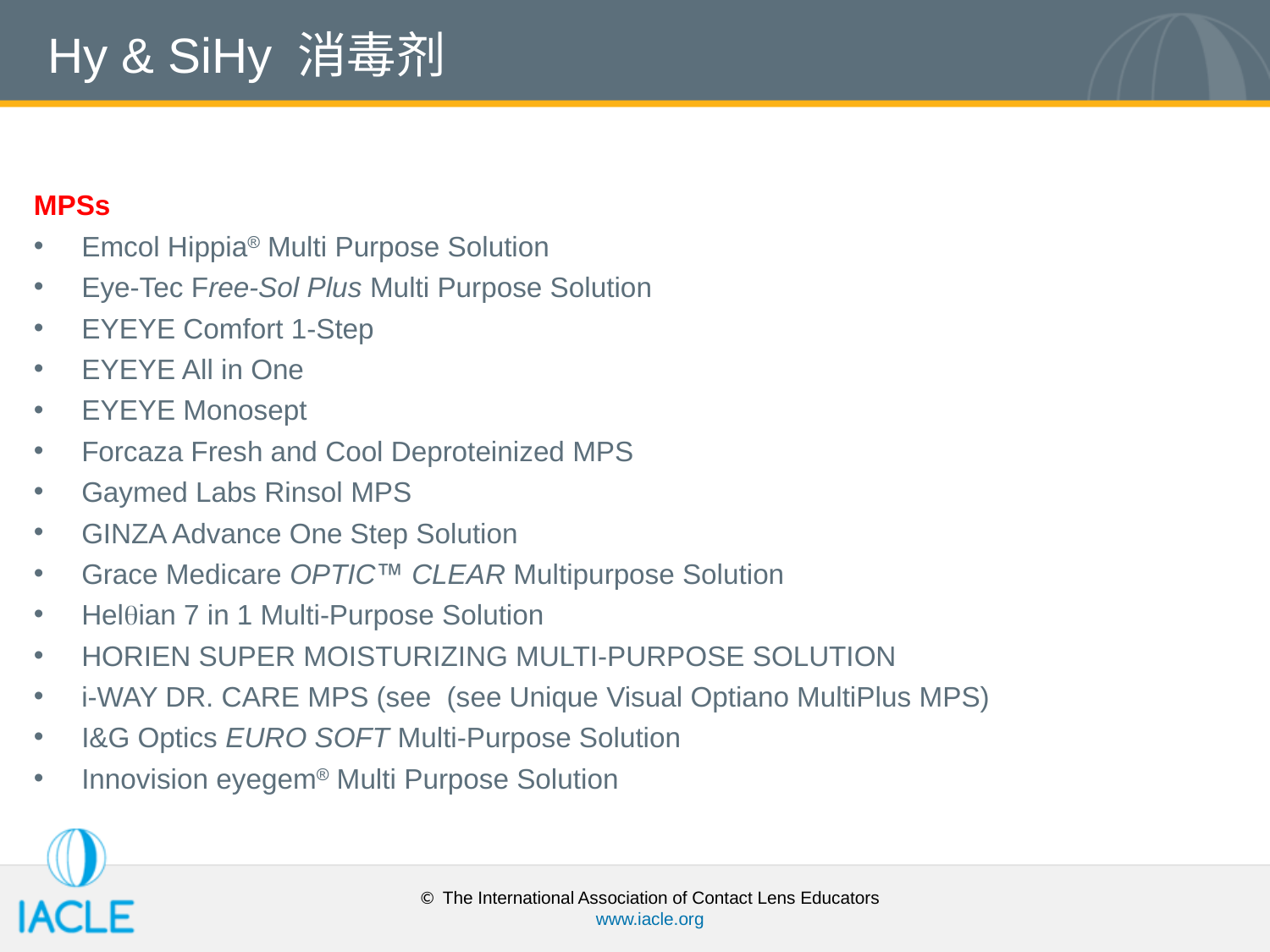

# Hy & SiHy 消毒剂
MPSs
Emcol Hippia® Multi Purpose Solution
Eye-Tec Free-Sol Plus Multi Purpose Solution
EYEYE Comfort 1-Step
EYEYE All in One
EYEYE Monosept
Forcaza Fresh and Cool Deproteinized MPS
Gaymed Labs Rinsol MPS
GINZA Advance One Step Solution
Grace Medicare OPTIC™ CLEAR Multipurpose Solution
Helθian 7 in 1 Multi-Purpose Solution
HORIEN SUPER MOISTURIZING MULTI-PURPOSE SOLUTION
i-WAY DR. CARE MPS (see  (see Unique Visual Optiano MultiPlus MPS)
I&G Optics EURO SOFT Multi-Purpose Solution
Innovision eyegem® Multi Purpose Solution

©  The International Association of Contact Lens Educators
www.iacle.org